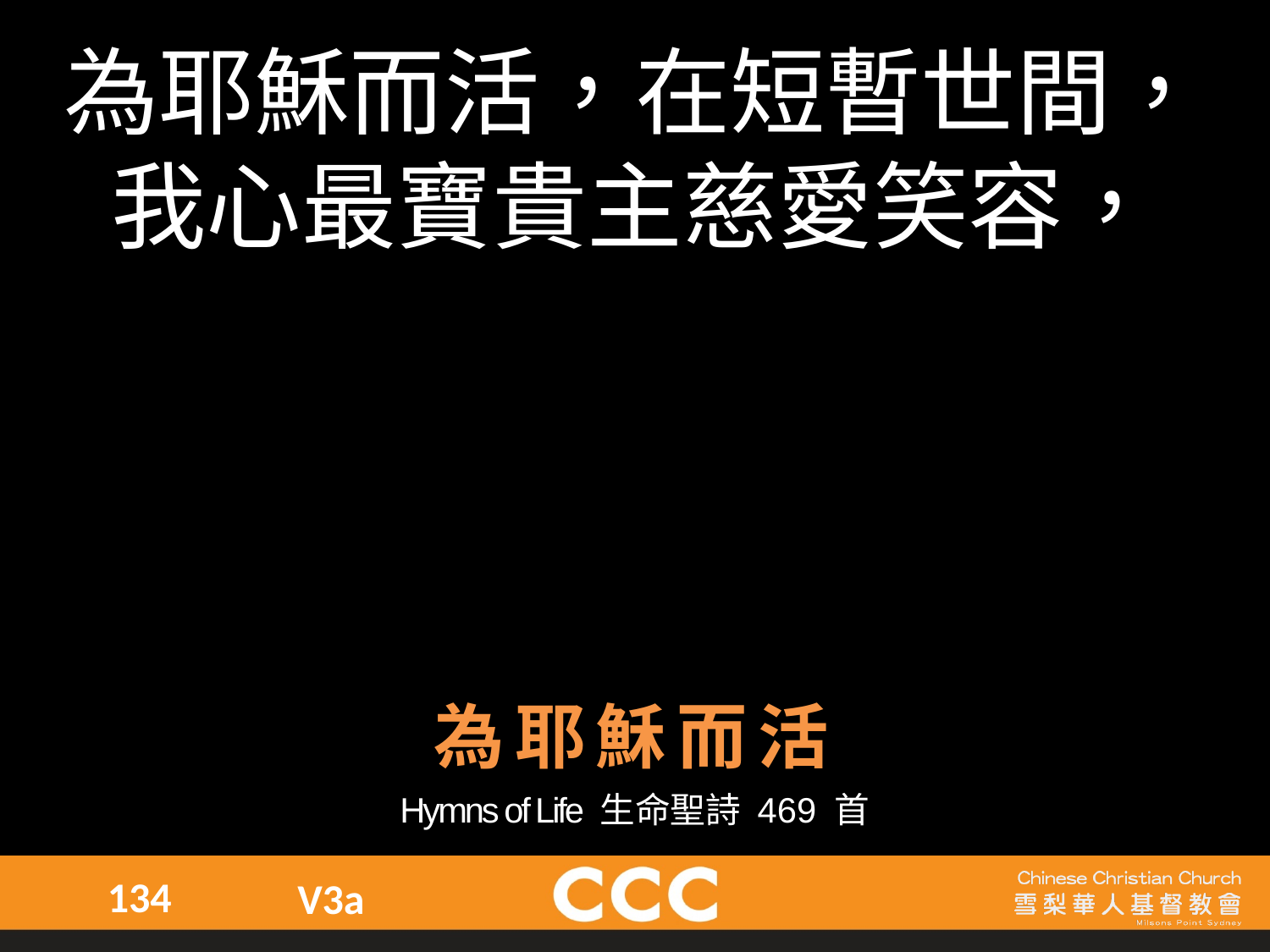

為耶穌而活，在短暫世間，
我心最寶貴主慈愛笑容，
為耶穌而活
Hymns of Life 生命聖詩 469 首
134
V3a